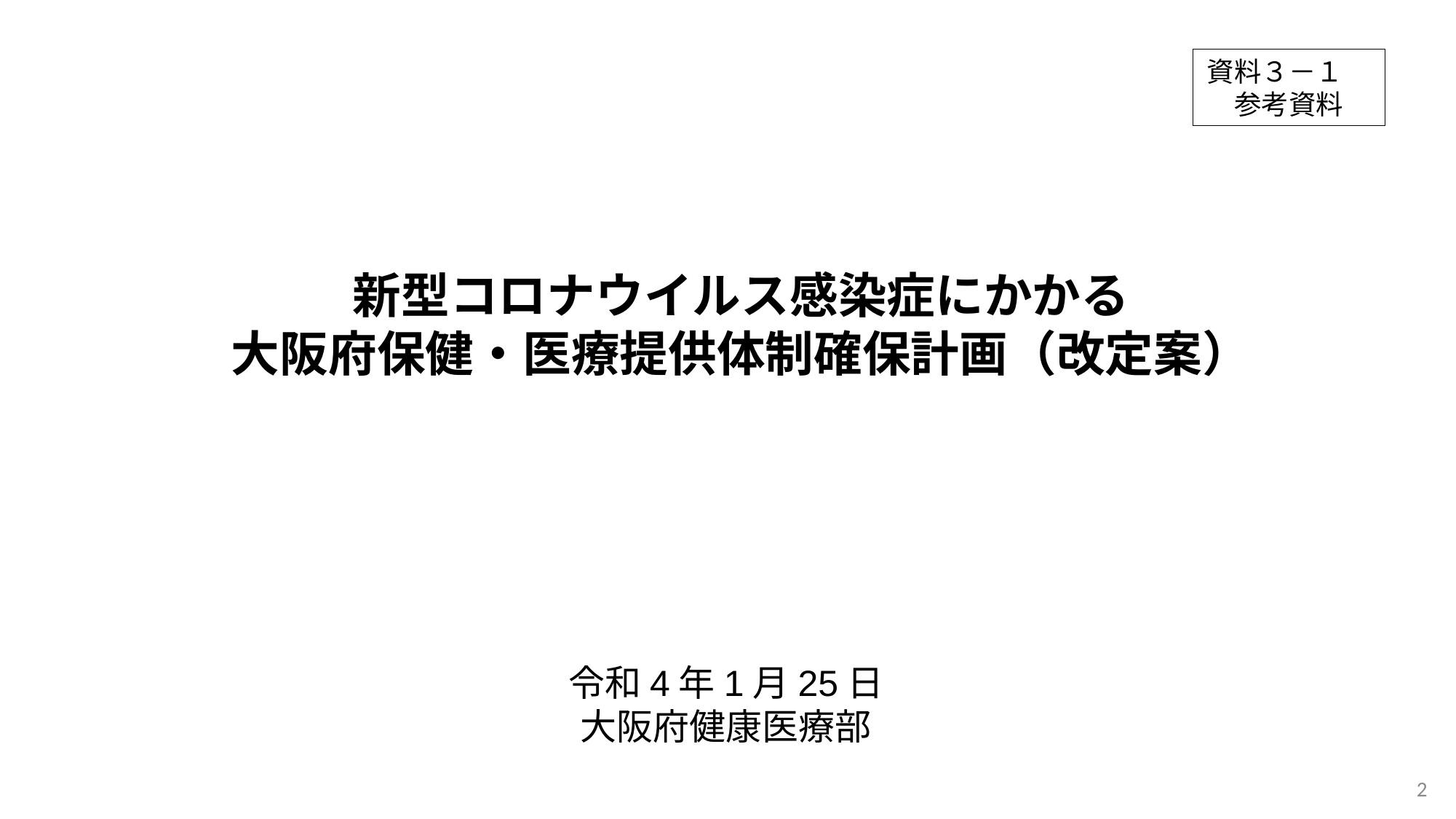

資料３－１　参考資料
新型コロナウイルス感染症にかかる
大阪府保健・医療提供体制確保計画（改定案）
令和4年1月25日
大阪府健康医療部
2